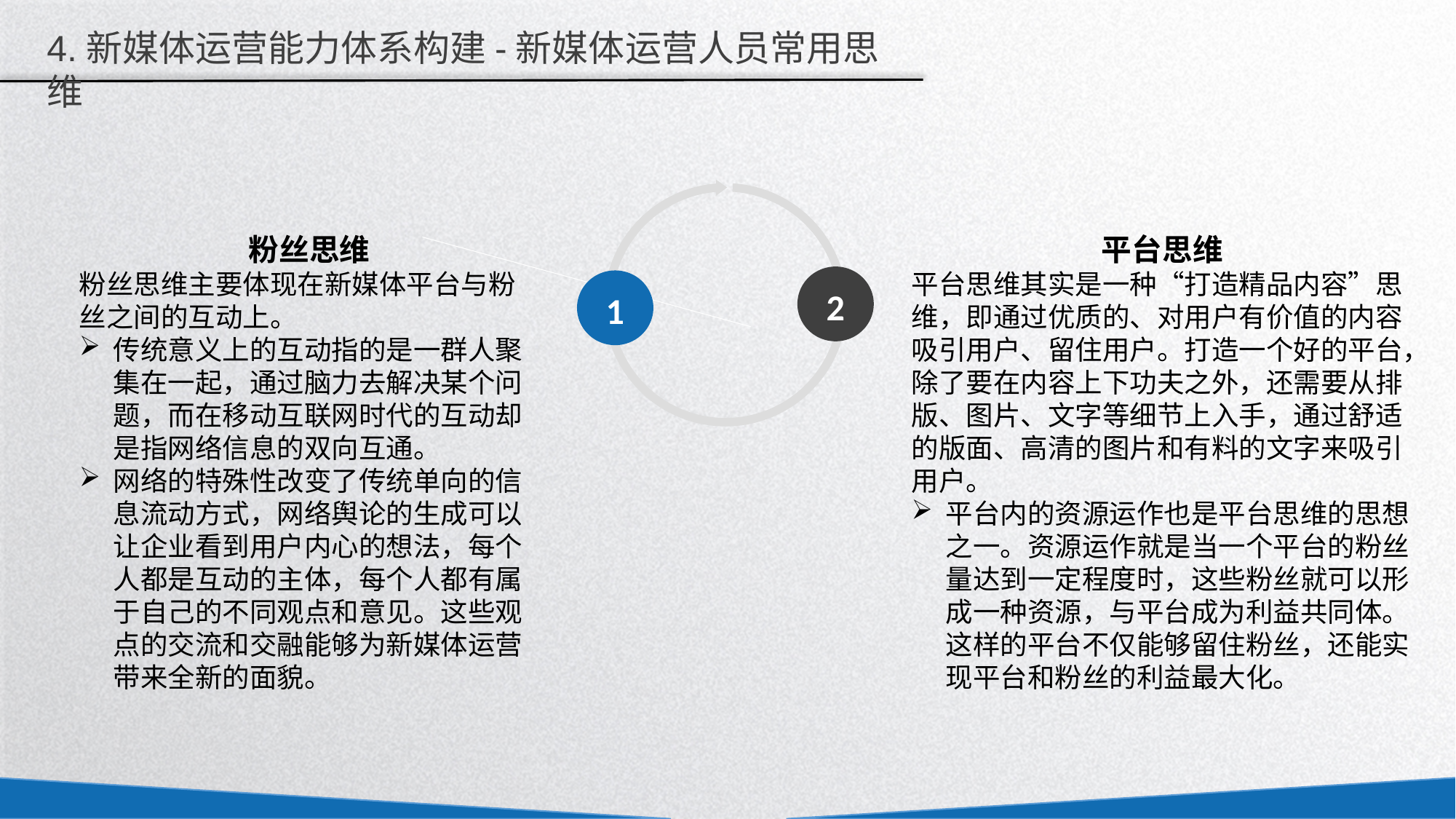

4.新媒体运营能力体系构建-新媒体运营人员常用思维

粉丝思维
粉丝思维主要体现在新媒体平台与粉丝之间的互动上。
传统意义上的互动指的是一群人聚集在一起，通过脑力去解决某个问题，而在移动互联网时代的互动却是指网络信息的双向互通。
网络的特殊性改变了传统单向的信息流动方式，网络舆论的生成可以让企业看到用户内心的想法，每个人都是互动的主体，每个人都有属于自己的不同观点和意见。这些观点的交流和交融能够为新媒体运营带来全新的面貌。
平台思维
平台思维其实是一种“打造精品内容”思维，即通过优质的、对用户有价值的内容吸引用户、留住用户。打造一个好的平台，除了要在内容上下功夫之外，还需要从排版、图片、文字等细节上入手，通过舒适的版面、高清的图片和有料的文字来吸引用户。
平台内的资源运作也是平台思维的思想之一。资源运作就是当一个平台的粉丝量达到一定程度时，这些粉丝就可以形成一种资源，与平台成为利益共同体。这样的平台不仅能够留住粉丝，还能实现平台和粉丝的利益最大化。
2
1